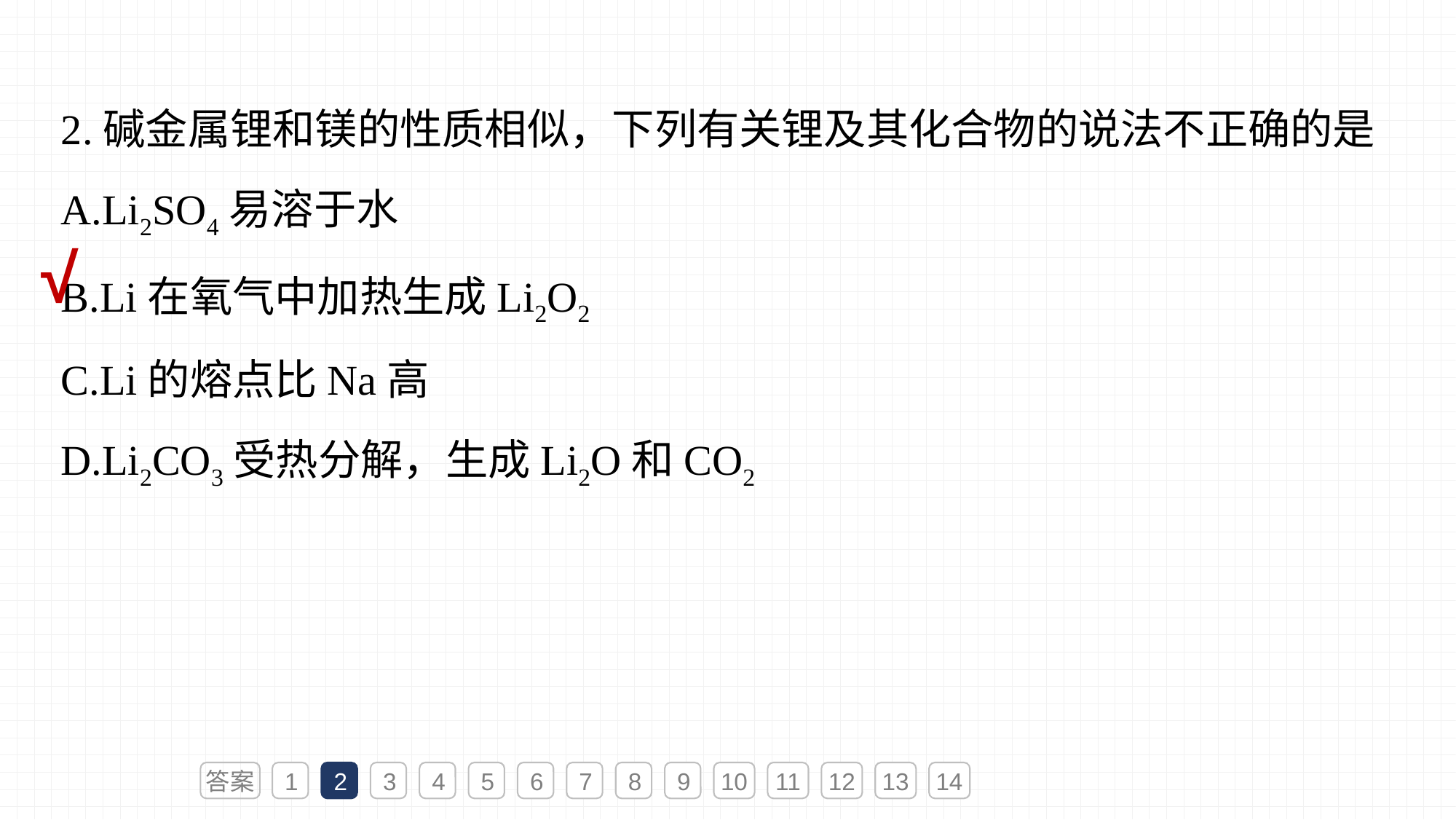

2.碱金属锂和镁的性质相似，下列有关锂及其化合物的说法不正确的是
A.Li2SO4易溶于水
B.Li在氧气中加热生成Li2O2
C.Li的熔点比Na高
D.Li2CO3受热分解，生成Li2O和CO2
√
答案
1
2
3
4
5
6
7
8
9
10
11
12
13
14